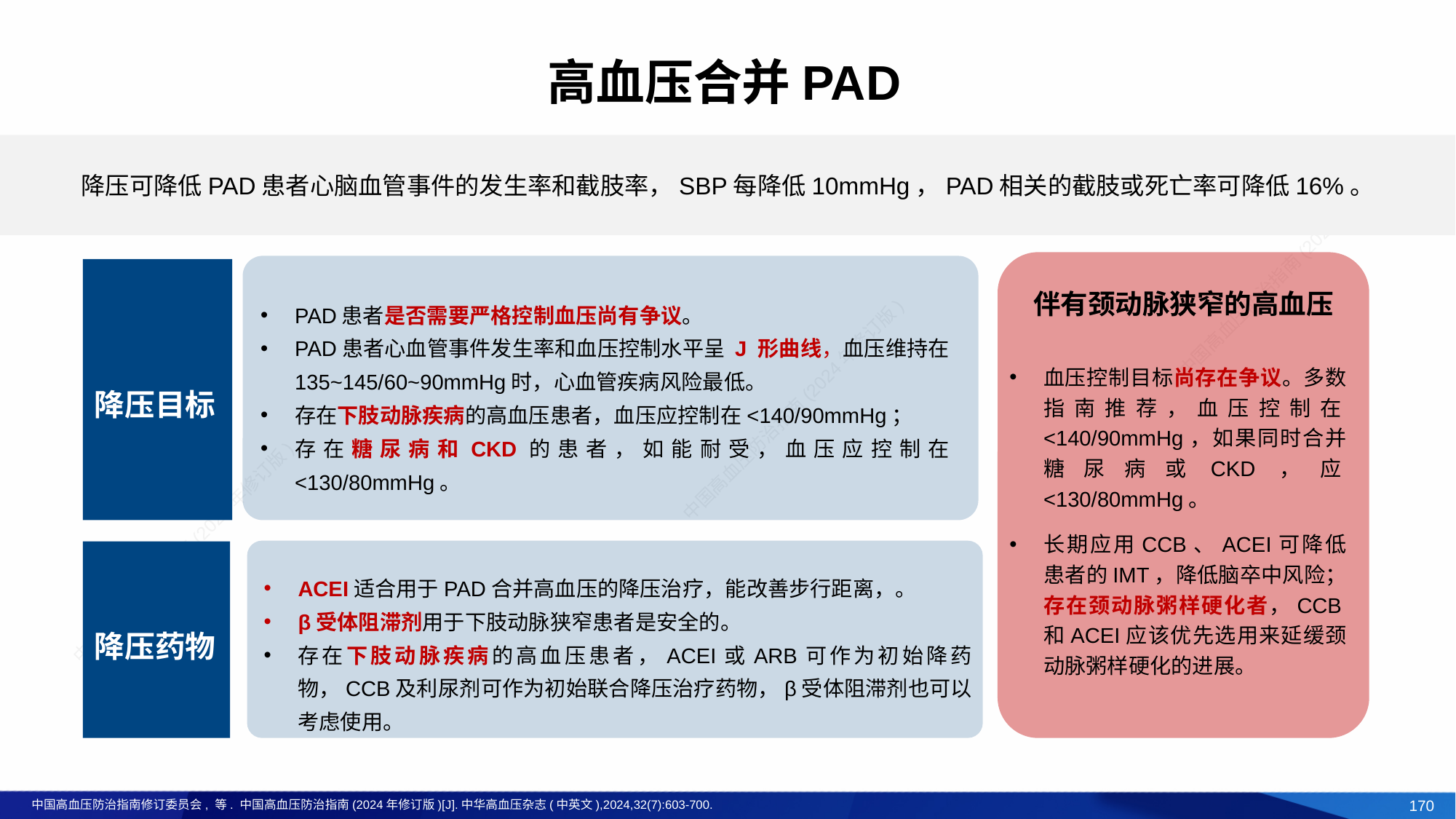

高血压合并PAD
降压可降低PAD患者心脑血管事件的发生率和截肢率，SBP每降低10mmHg，PAD相关的截肢或死亡率可降低16%。

血压控制目标尚存在争议。多数指南推荐，血压控制在<140/90mmHg，如果同时合并糖尿病或CKD，应<130/80mmHg。
长期应用CCB、ACEI可降低患者的IMT，降低脑卒中风险；存在颈动脉粥样硬化者，CCB和ACEI应该优先选用来延缓颈动脉粥样硬化的进展。

PAD患者是否需要严格控制血压尚有争议。
PAD患者心血管事件发生率和血压控制水平呈 J 形曲线，血压维持在135~145/60~90mmHg时，心血管疾病风险最低。
存在下肢动脉疾病的高血压患者，血压应控制在<140/90mmHg；
存在糖尿病和CKD的患者，如能耐受，血压应控制在<130/80mmHg。
降压目标

ACEI适合用于PAD合并高血压的降压治疗，能改善步行距离，。
β受体阻滞剂用于下肢动脉狭窄患者是安全的。
存在下肢动脉疾病的高血压患者，ACEI或ARB可作为初始降药物，CCB及利尿剂可作为初始联合降压治疗药物，β受体阻滞剂也可以考虑使用。
降压药物
伴有颈动脉狭窄的高血压